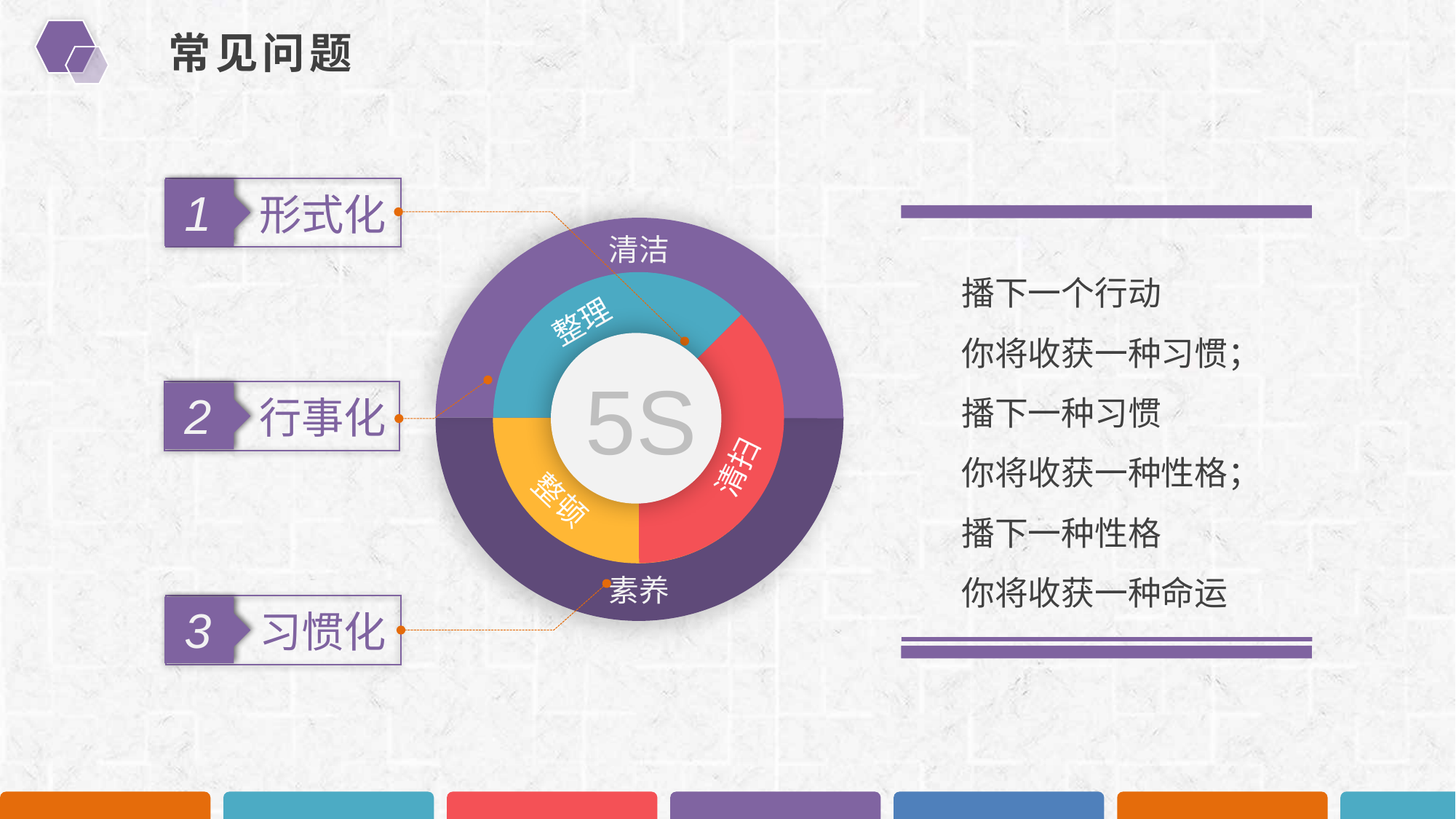

常见问题

1

形式化

播下一个行动
你将收获一种习惯；
播下一种习惯
你将收获一种性格；
播下一种性格
你将收获一种命运

清洁
素养

整理
清扫
整顿

5S

2

行事化

3

习惯化